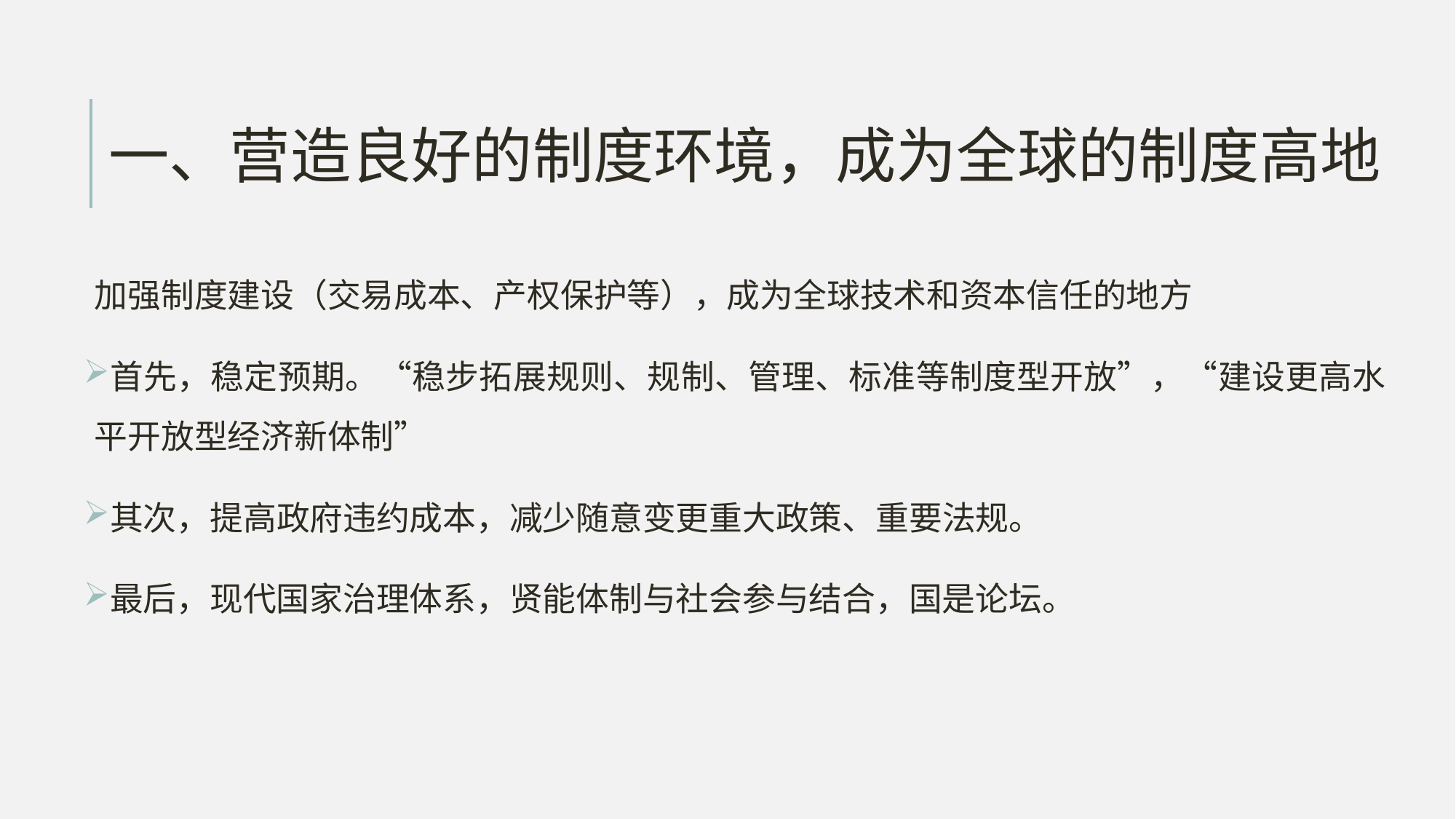

#

一、营造良好的制度环境，成为全球的制度高地
加强制度建设（交易成本、产权保护等），成为全球技术和资本信任的地方
首先，稳定预期。“稳步拓展规则、规制、管理、标准等制度型开放”，“建设更高水平开放型经济新体制”
其次，提高政府违约成本，减少随意变更重大政策、重要法规。
最后，现代国家治理体系，贤能体制与社会参与结合，国是论坛。